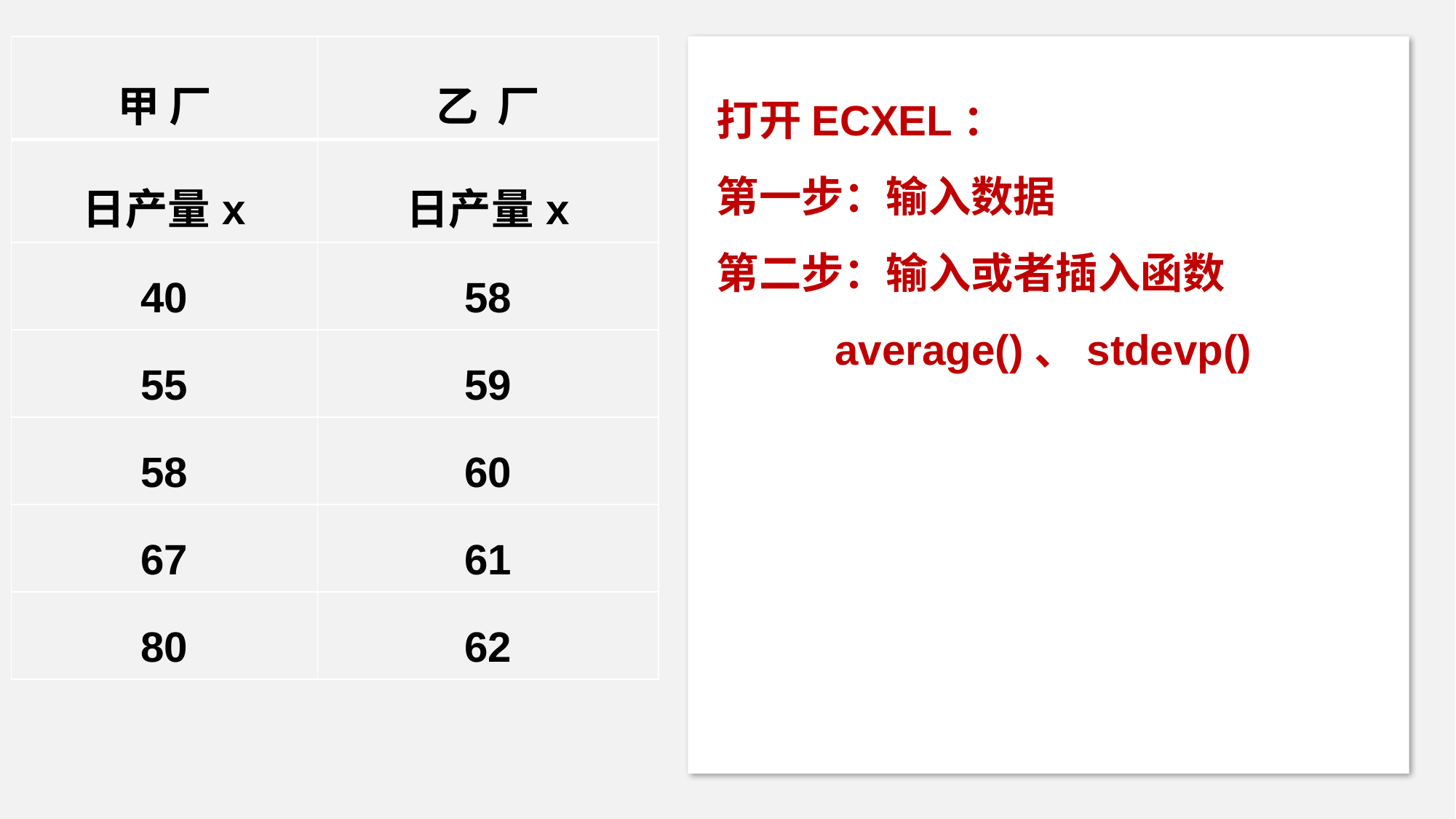

| 甲 厂 | 乙 厂 |
| --- | --- |
| 日产量x | 日产量x |
| 40 | 58 |
| 55 | 59 |
| 58 | 60 |
| 67 | 61 |
| 80 | 62 |
·
打开ECXEL：
第一步：输入数据
第二步：输入或者插入函数
          average()、stdevp()